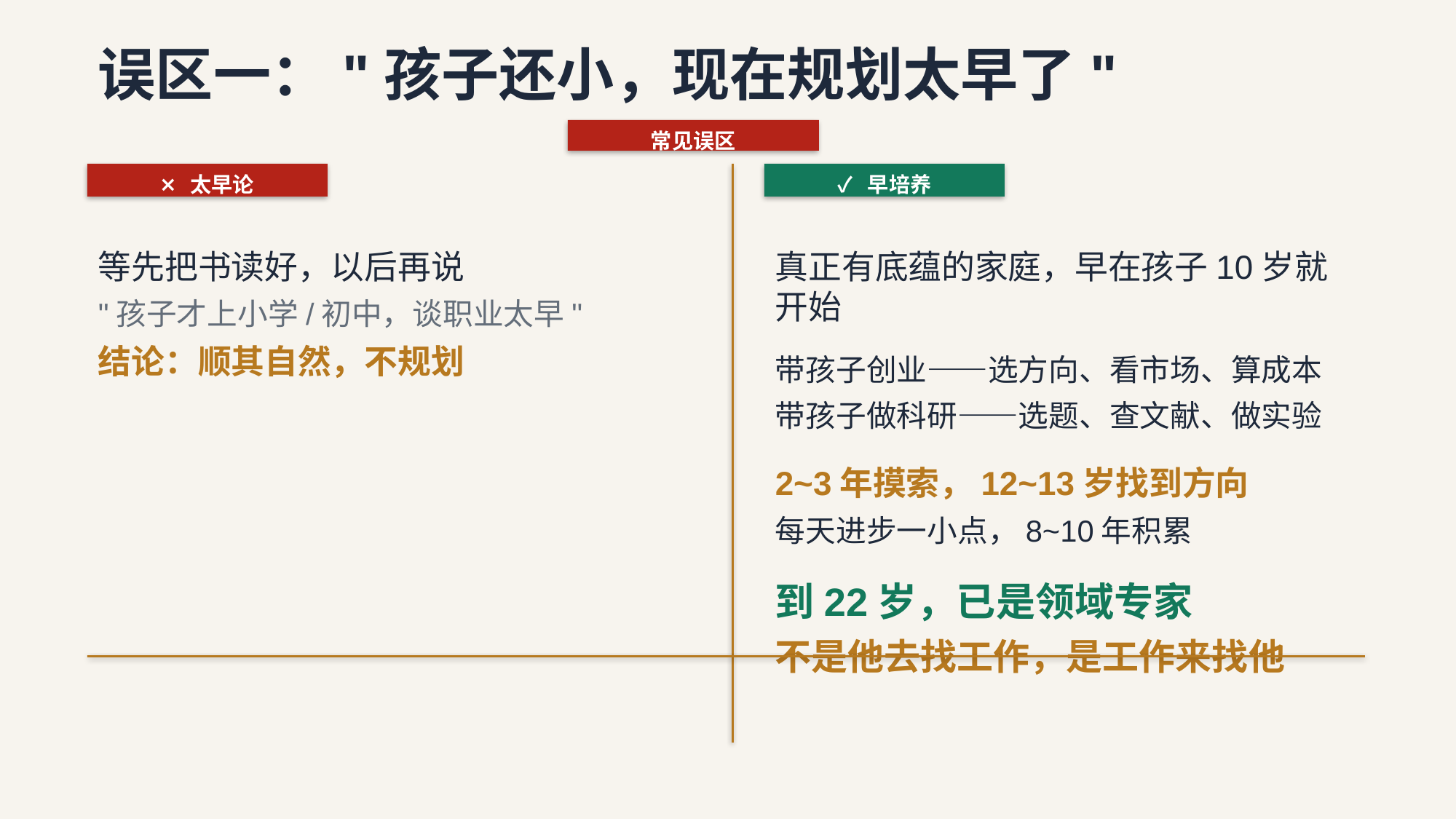

误区一："孩子还小，现在规划太早了"

常见误区

❌  太早论
✓  早培养
等先把书读好，以后再说
"孩子才上小学/初中，谈职业太早"
结论：顺其自然，不规划
真正有底蕴的家庭，早在孩子10岁就开始

带孩子创业——选方向、看市场、算成本
带孩子做科研——选题、查文献、做实验

2~3年摸索，12~13岁找到方向
每天进步一小点，8~10年积累

到22岁，已是领域专家
不是他去找工作，是工作来找他